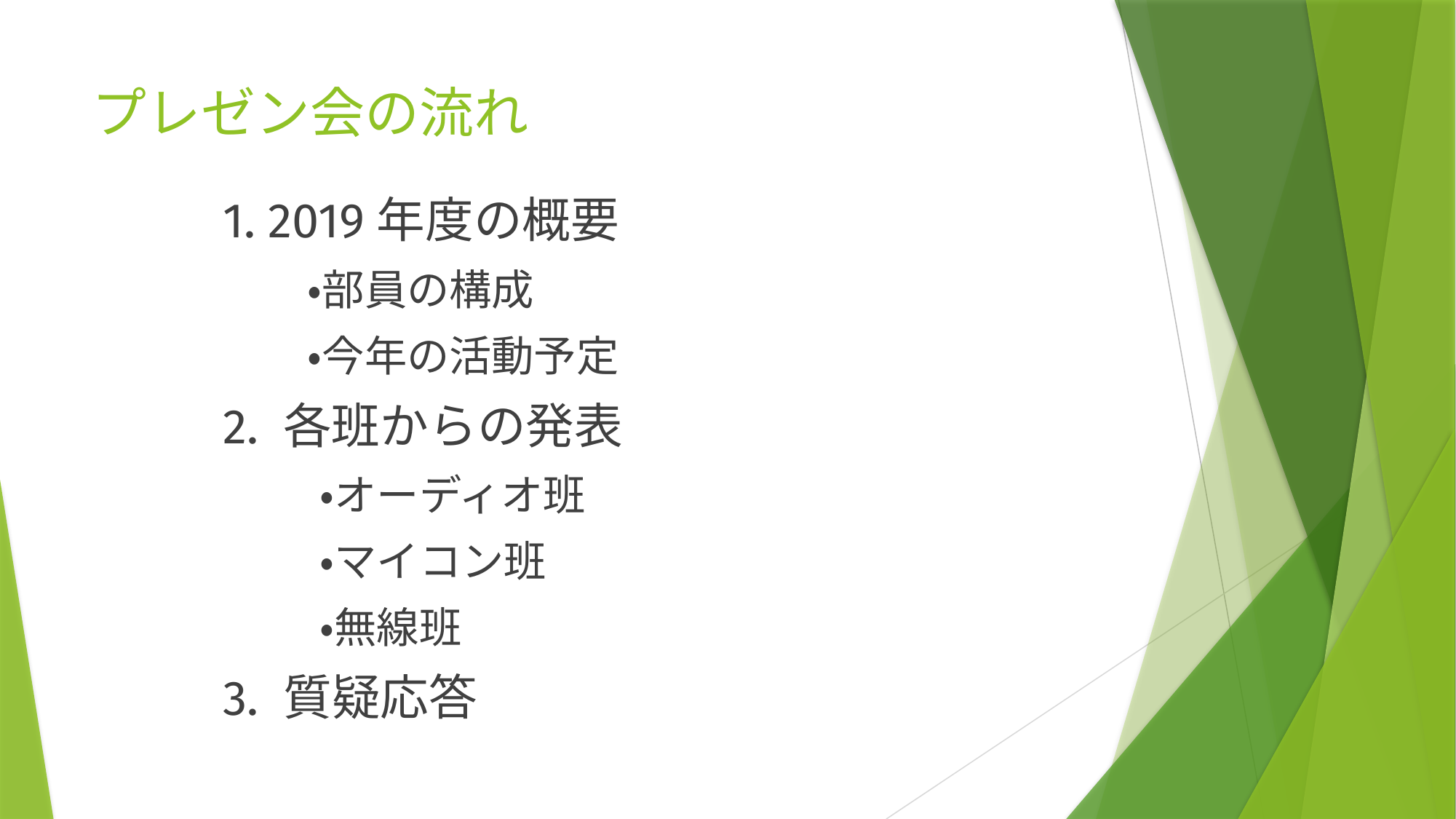

# プレゼン会の流れ
1. 2019年度の概要
　　・部員の構成
　　・今年の活動予定
2. 各班からの発表
　・オーディオ班
　・マイコン班
　・無線班
3. 質疑応答